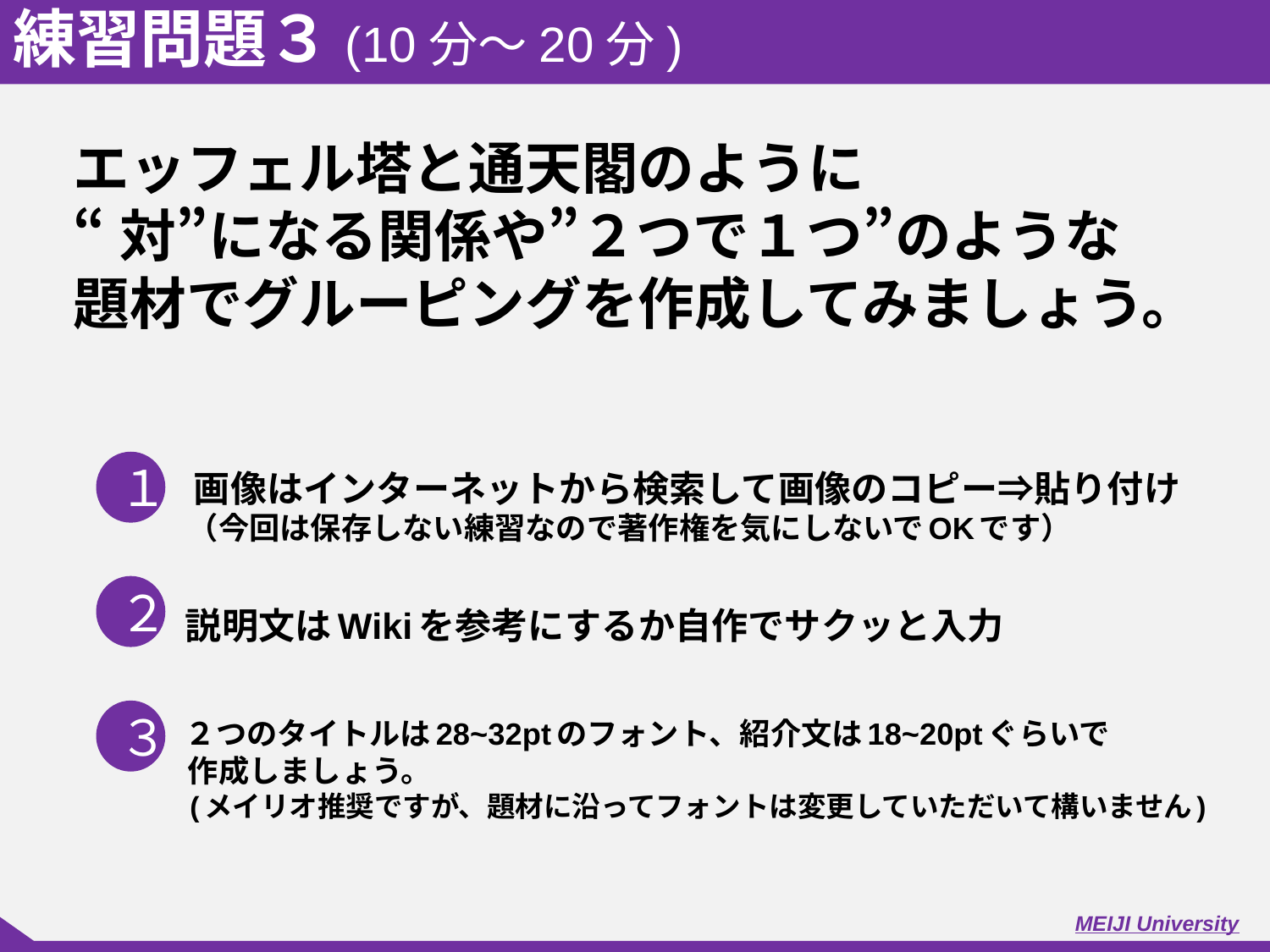

練習問題３(10分～20分)
エッフェル塔と通天閣のように
“対”になる関係や”２つで１つ”のような
題材でグルーピングを作成してみましょう。
１
　画像はインターネットから検索して画像のコピー⇒貼り付け
　（今回は保存しない練習なので著作権を気にしないでOKです）

　説明文はWikiを参考にするか自作でサクッと入力

　２つのタイトルは28~32ptのフォント、紹介文は18~20ptぐらいで
　作成しましょう。
　(メイリオ推奨ですが、題材に沿ってフォントは変更していただいて構いません)
２
３